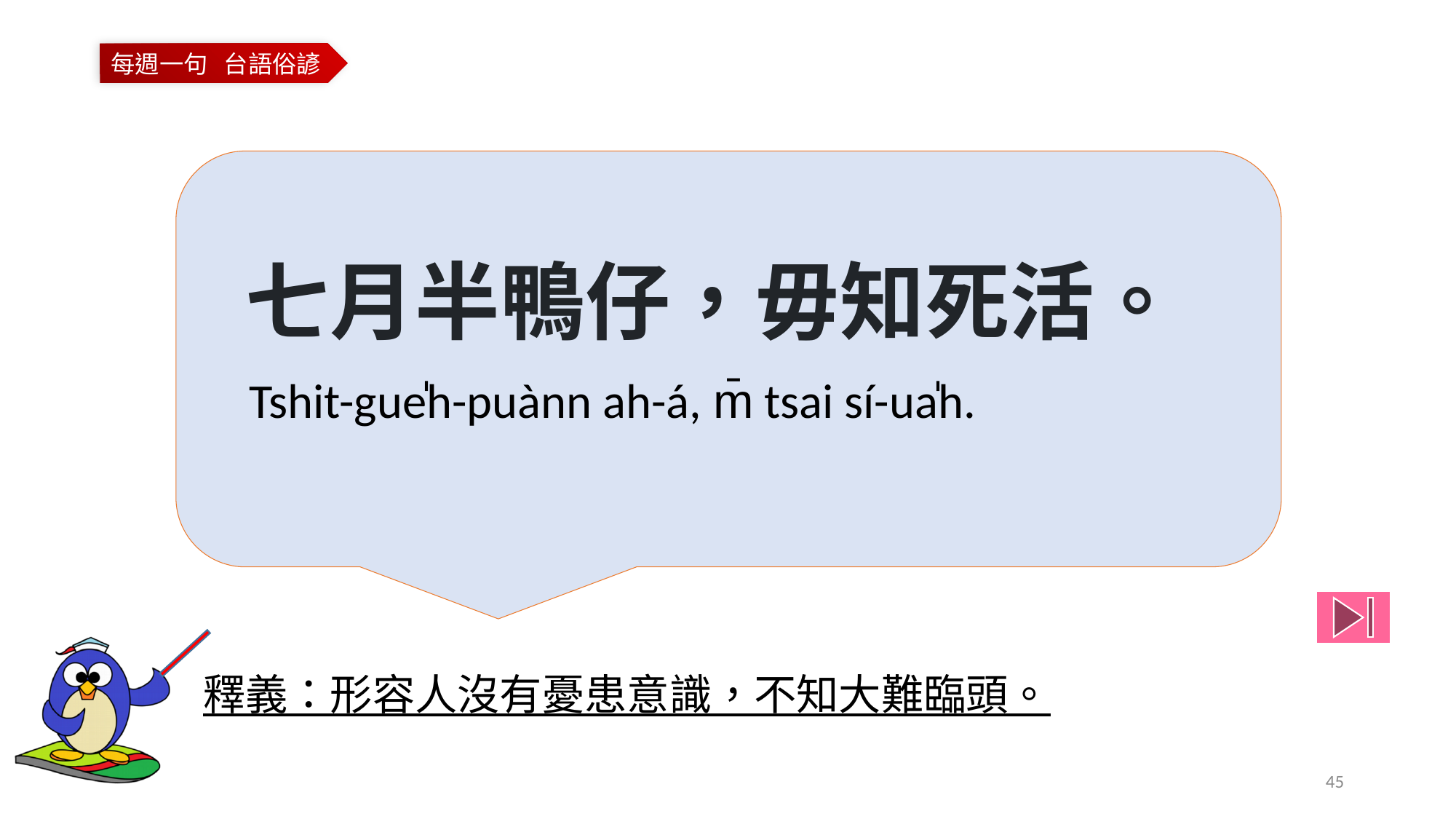

七月半鴨仔，毋知死活。
Tshit-gue̍h-puànn ah-á, m̄ tsai sí-ua̍h.

釋義：形容人沒有憂患意識，不知大難臨頭。
45